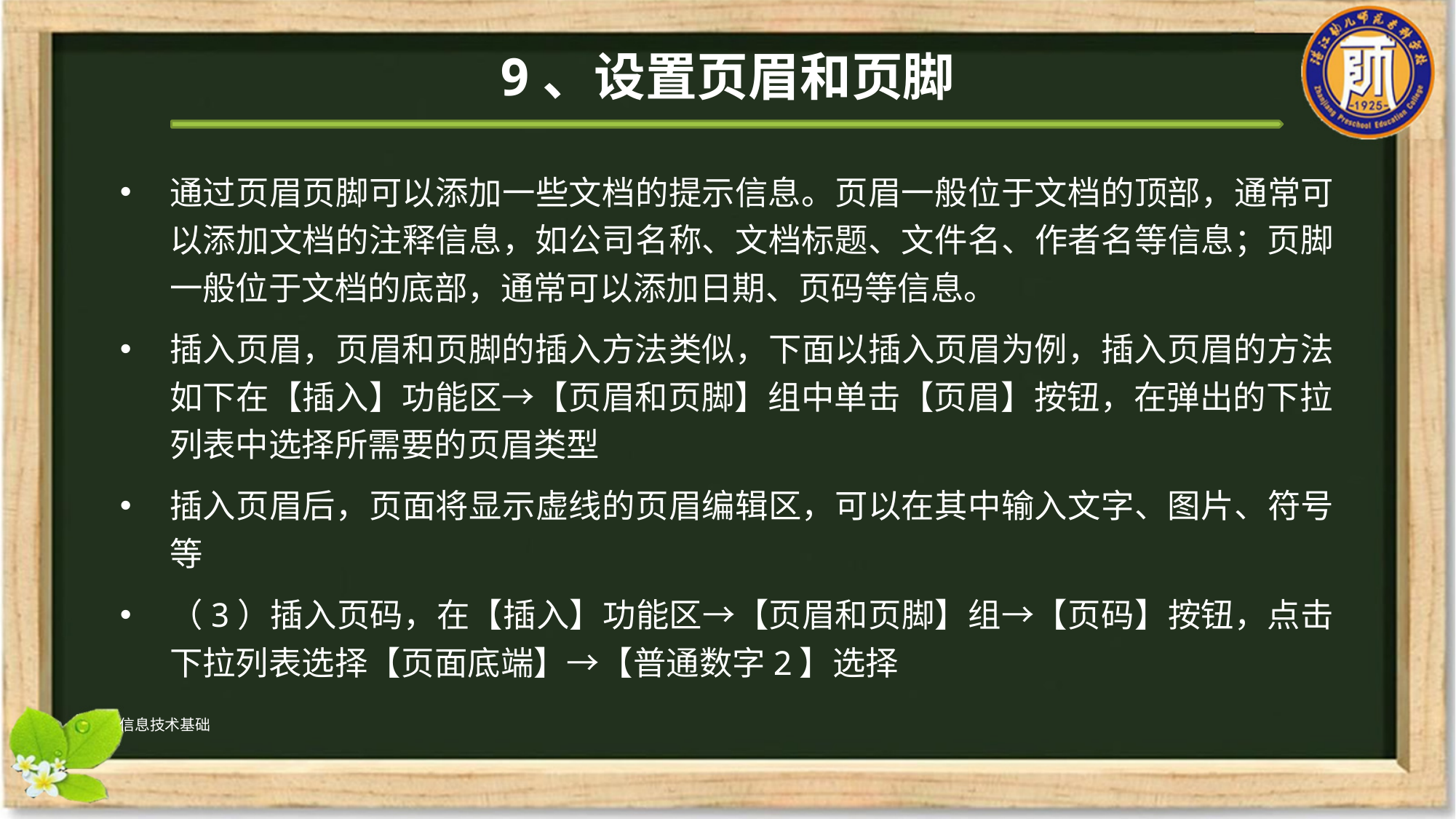

# 9、设置页眉和页脚
通过页眉页脚可以添加一些文档的提示信息。页眉一般位于文档的顶部，通常可以添加文档的注释信息，如公司名称、文档标题、文件名、作者名等信息；页脚一般位于文档的底部，通常可以添加日期、页码等信息。
插入页眉，页眉和页脚的插入方法类似，下面以插入页眉为例，插入页眉的方法如下在【插入】功能区→【页眉和页脚】组中单击【页眉】按钮，在弹出的下拉列表中选择所需要的页眉类型
插入页眉后，页面将显示虚线的页眉编辑区，可以在其中输入文字、图片、符号等
（3）插入页码，在【插入】功能区→【页眉和页脚】组→【页码】按钮，点击下拉列表选择【页面底端】→【普通数字2】选择
信息技术基础